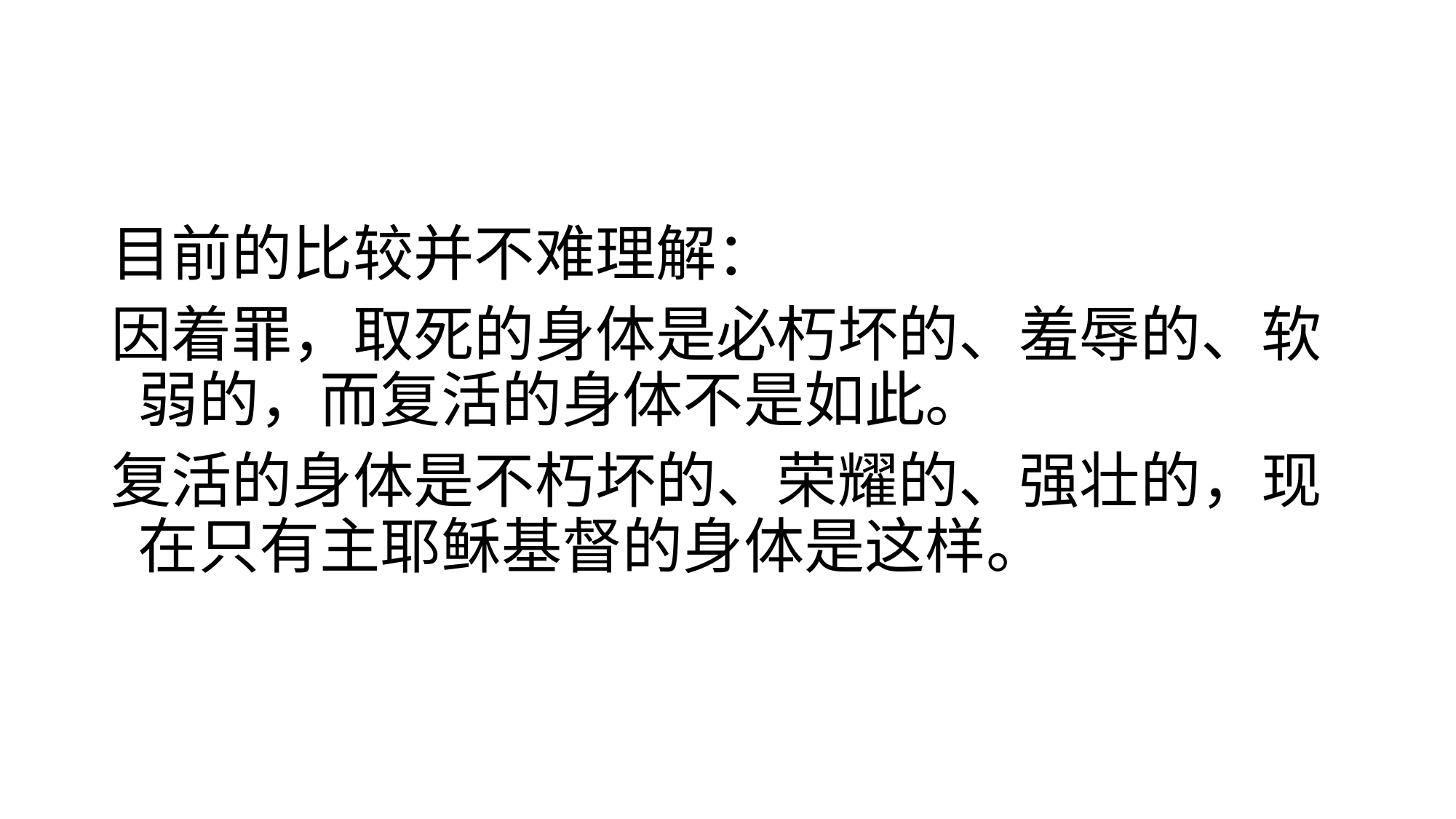

#
目前的比较并不难理解：
因着罪，取死的身体是必朽坏的、羞辱的、软弱的，而复活的身体不是如此。
复活的身体是不朽坏的、荣耀的、强壮的，现在只有主耶稣基督的身体是这样。